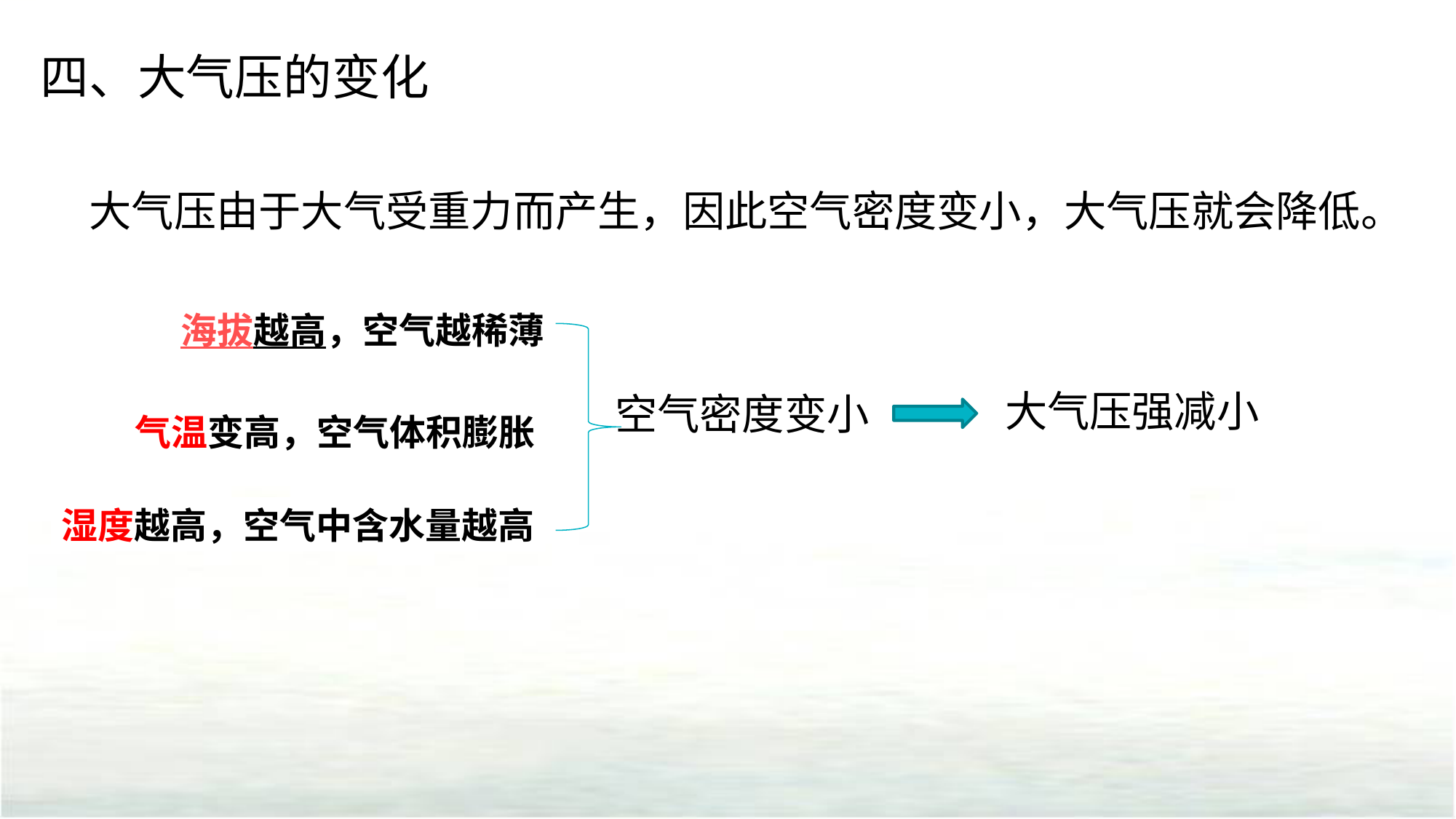

四、大气压的变化
   大气压由于大气受重力而产生，因此空气密度变小，大气压就会降低。
海拔越高，空气越稀薄

大气压强减小
空气密度变小

气温变高，空气体积膨胀
湿度越高，空气中含水量越高